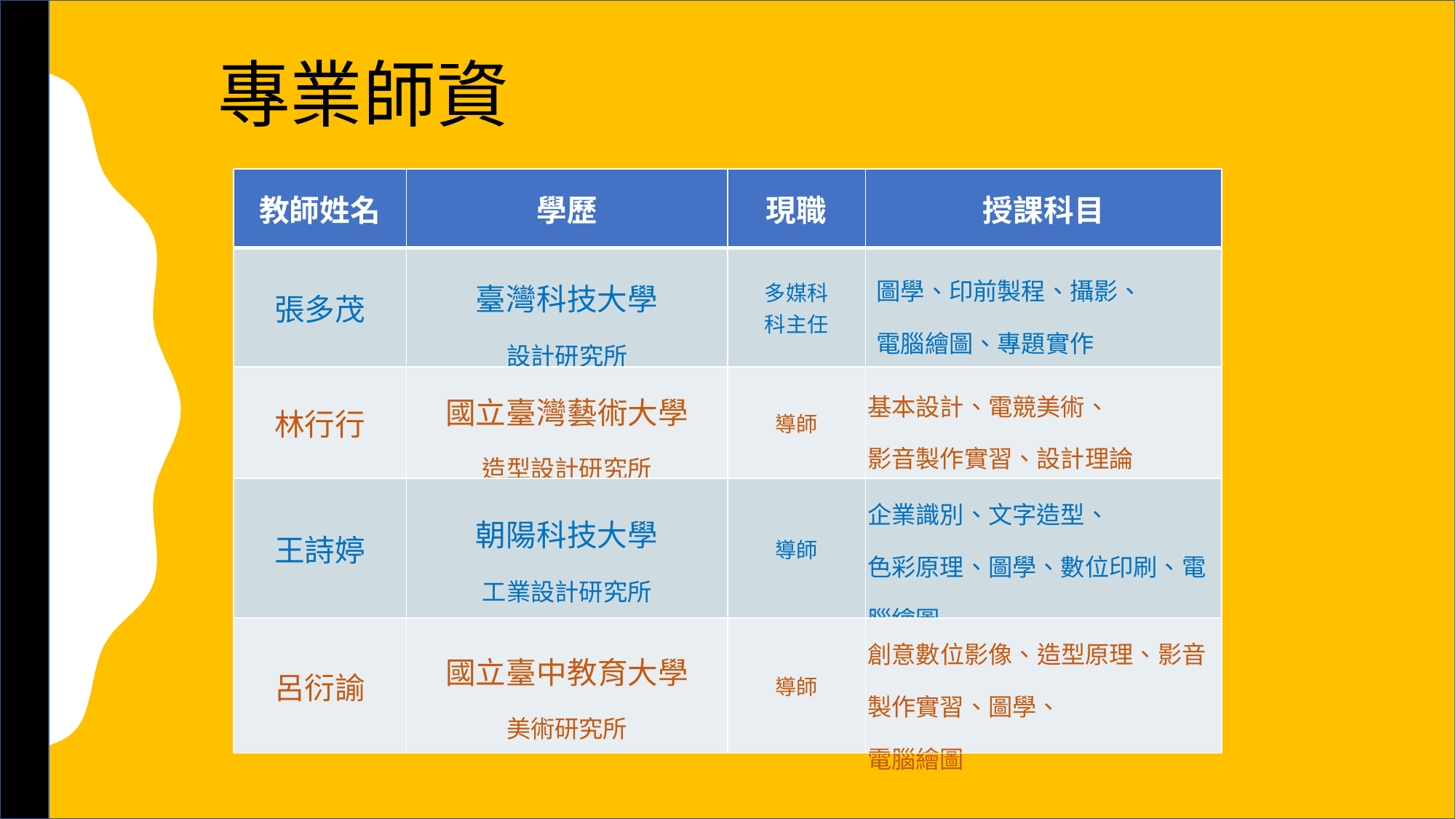

專業師資
| 教師姓名 | 學歷 | 現職 | 授課科目 |
| --- | --- | --- | --- |
| 張多茂 | 臺灣科技大學 設計研究所 | 多媒科 科主任 | 圖學、印前製程、攝影、 電腦繪圖、專題實作 |
| 林行行 | 國立臺灣藝術大學 造型設計研究所 | 導師 | 基本設計、電競美術、 影音製作實習、設計理論 |
| 王詩婷 | 朝陽科技大學 工業設計研究所 | 導師 | 企業識別、文字造型、 色彩原理、圖學、數位印刷、電腦繪圖 |
| 呂衍諭 | 國立臺中教育大學 美術研究所 | 導師 | 創意數位影像、造型原理、影音製作實習、圖學、 電腦繪圖 |